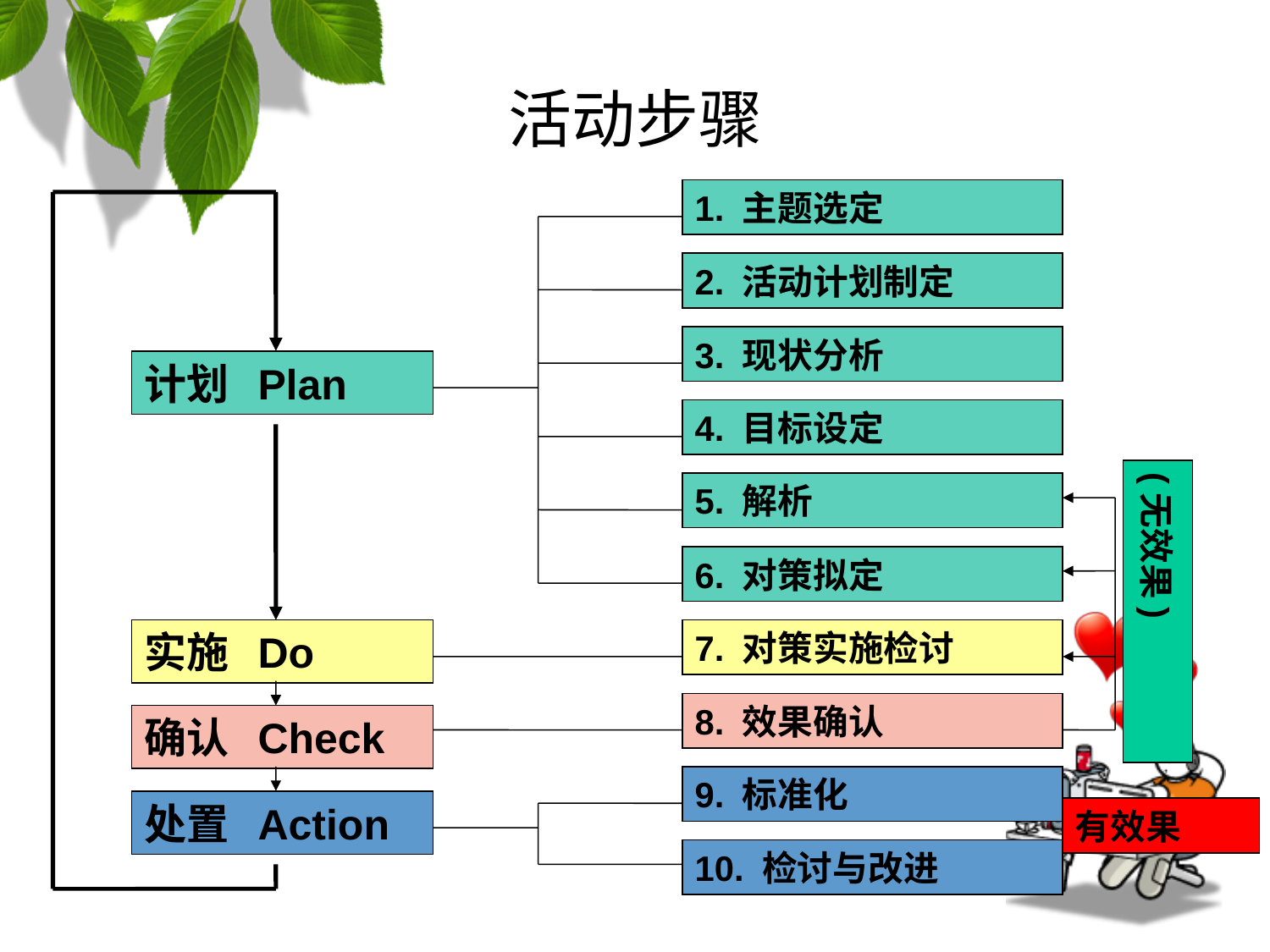

活动步骤
1. 主题选定

2. 活动计划制定

3. 现状分析
计划  Plan

4. 目标设定

(无效果)
5. 解析

6. 对策拟定

实施  Do
7. 对策实施检讨

8. 效果确认
确认  Check

9. 标准化
处置  Action
有效果

10. 检讨与改进